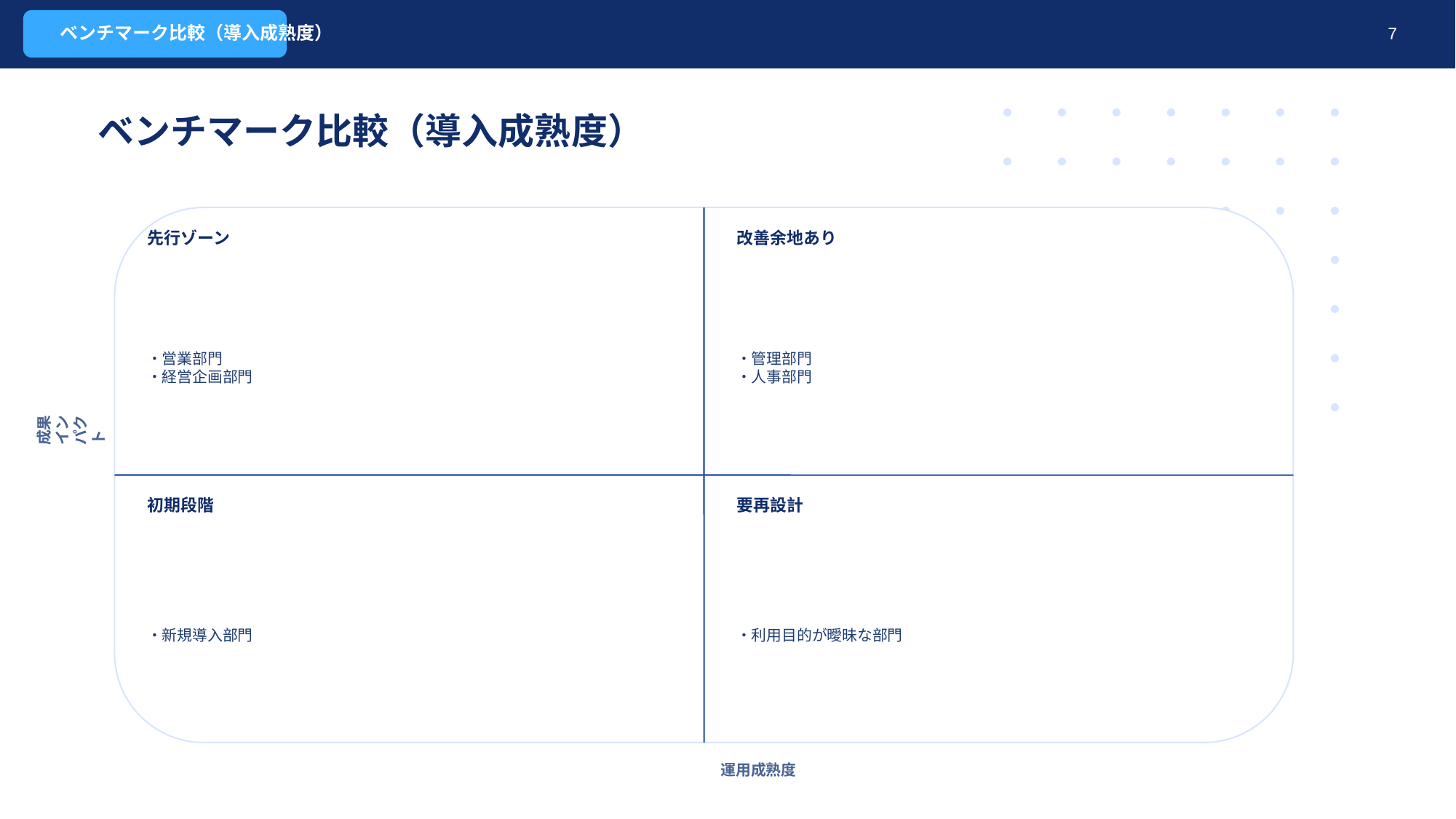

ベンチマーク比較（導入成熟度）
7
ベンチマーク比較（導入成熟度）

先行ゾーン
改善余地あり

・営業部門
・経営企画部門
・管理部門
・人事部門

成果インパクト

初期段階
要再設計
・新規導入部門
・利用目的が曖昧な部門
運用成熟度